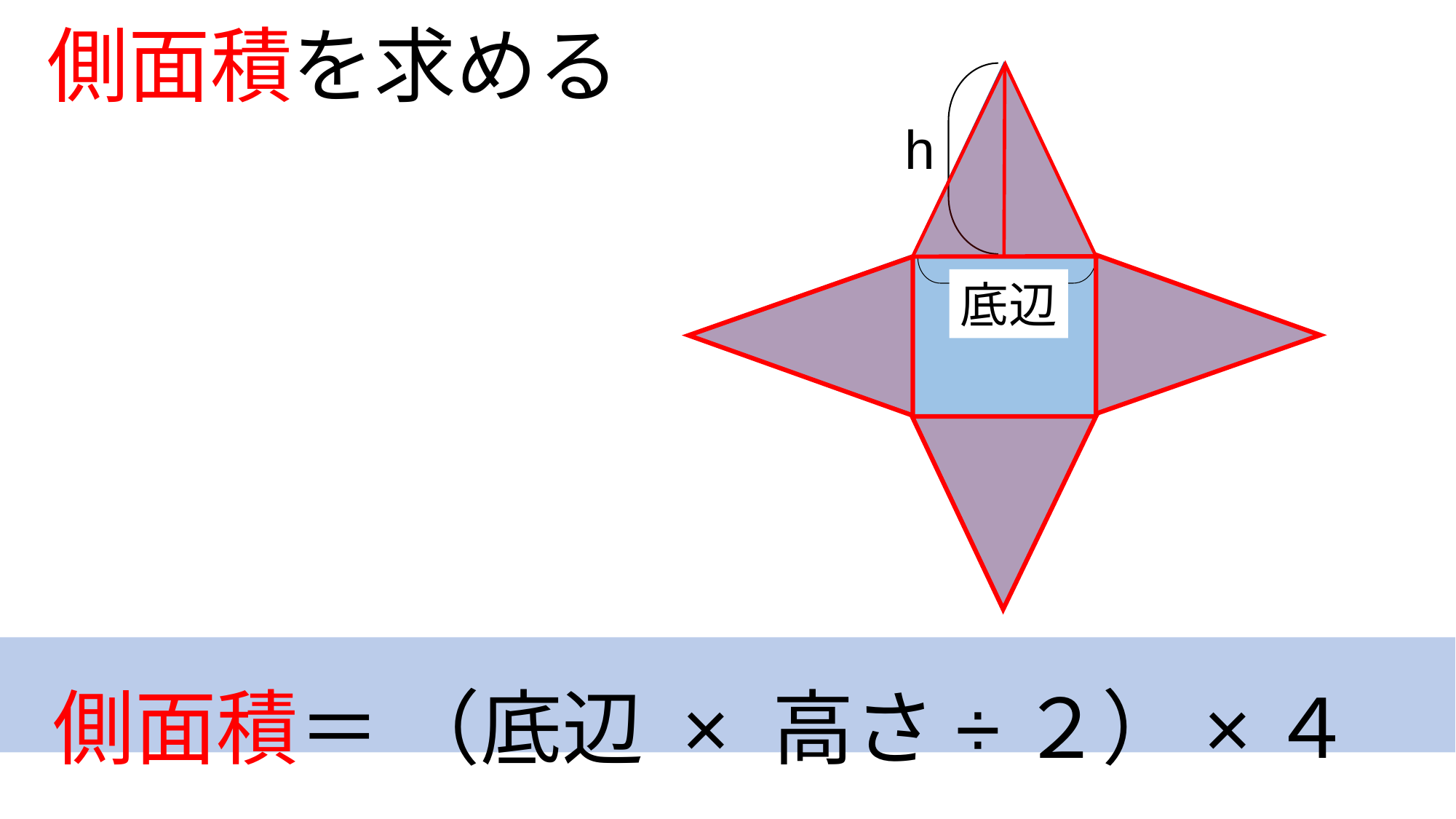

側面積を求める

h

底辺

側面積＝ （底辺 × 高さ÷２）×４